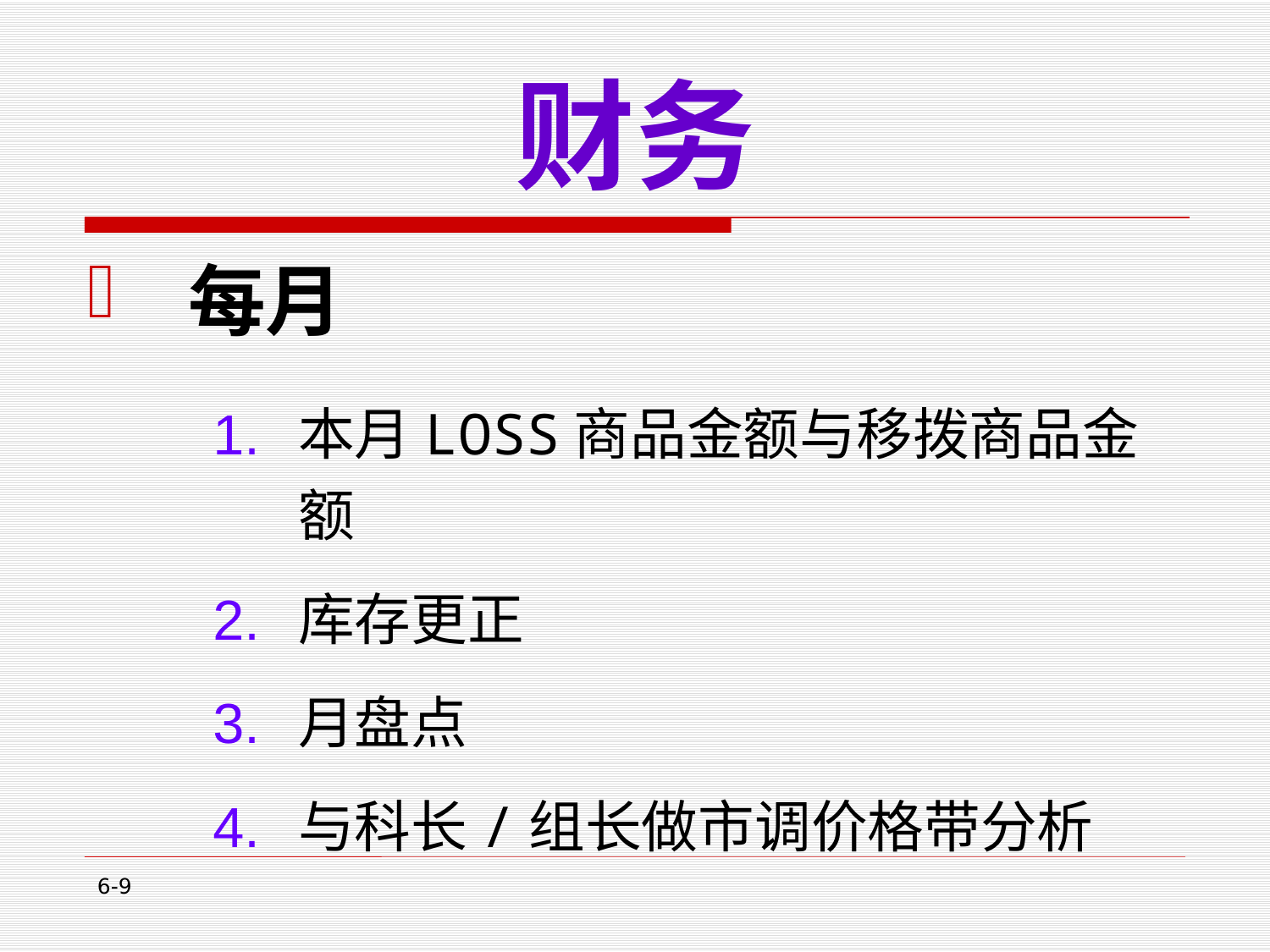

# 财务
每月
本月LOSS商品金额与移拨商品金额
库存更正
月盘点
与科长/组长做市调价格带分析
6-9
12